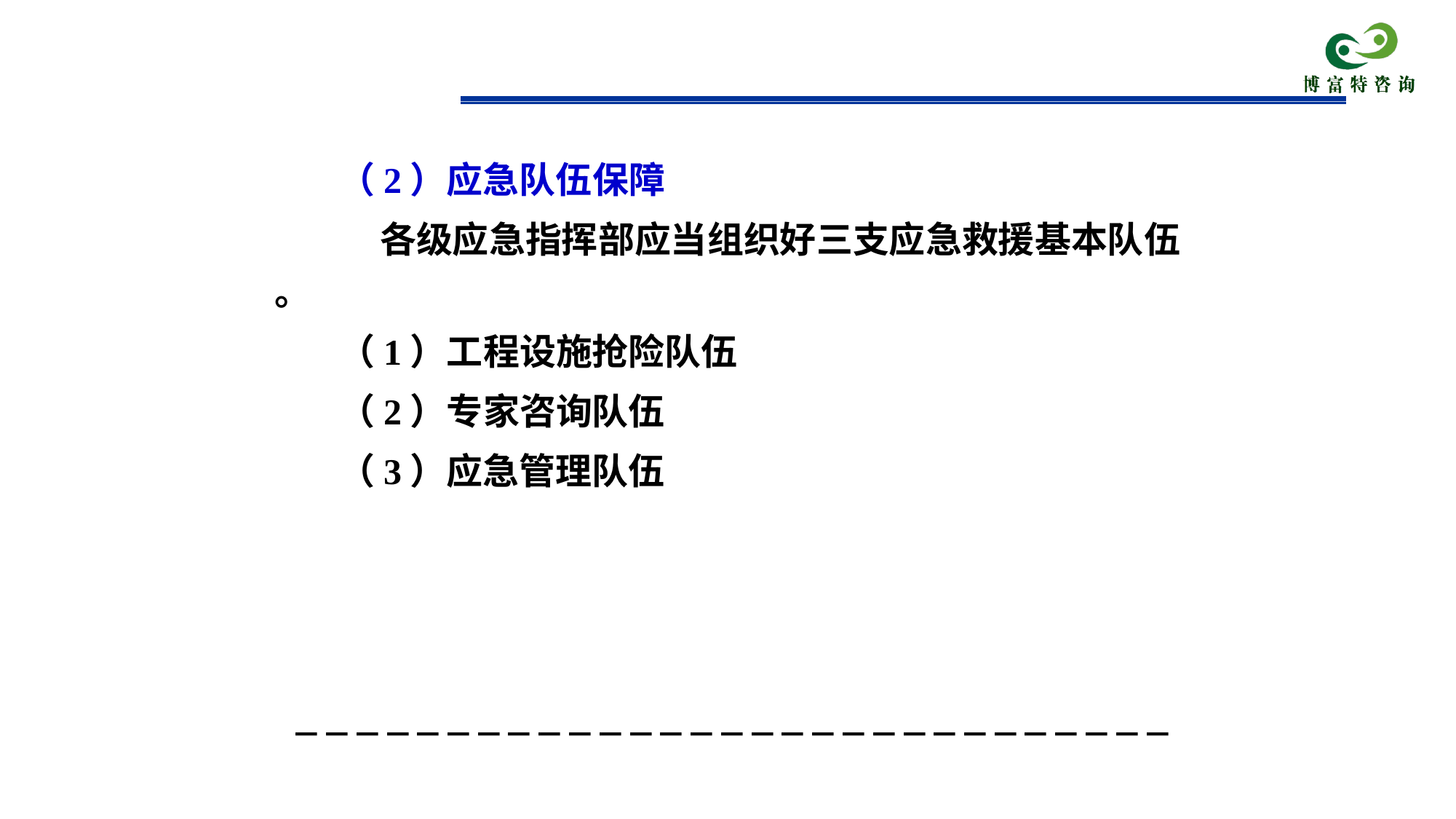

# （2）应急队伍保障
    各级应急指挥部应当组织好三支应急救援基本队伍 。
（1）工程设施抢险队伍
（2）专家咨询队伍
（3）应急管理队伍
－－－－－－－－－－－－－－－－－－－－－－－－－－－－－